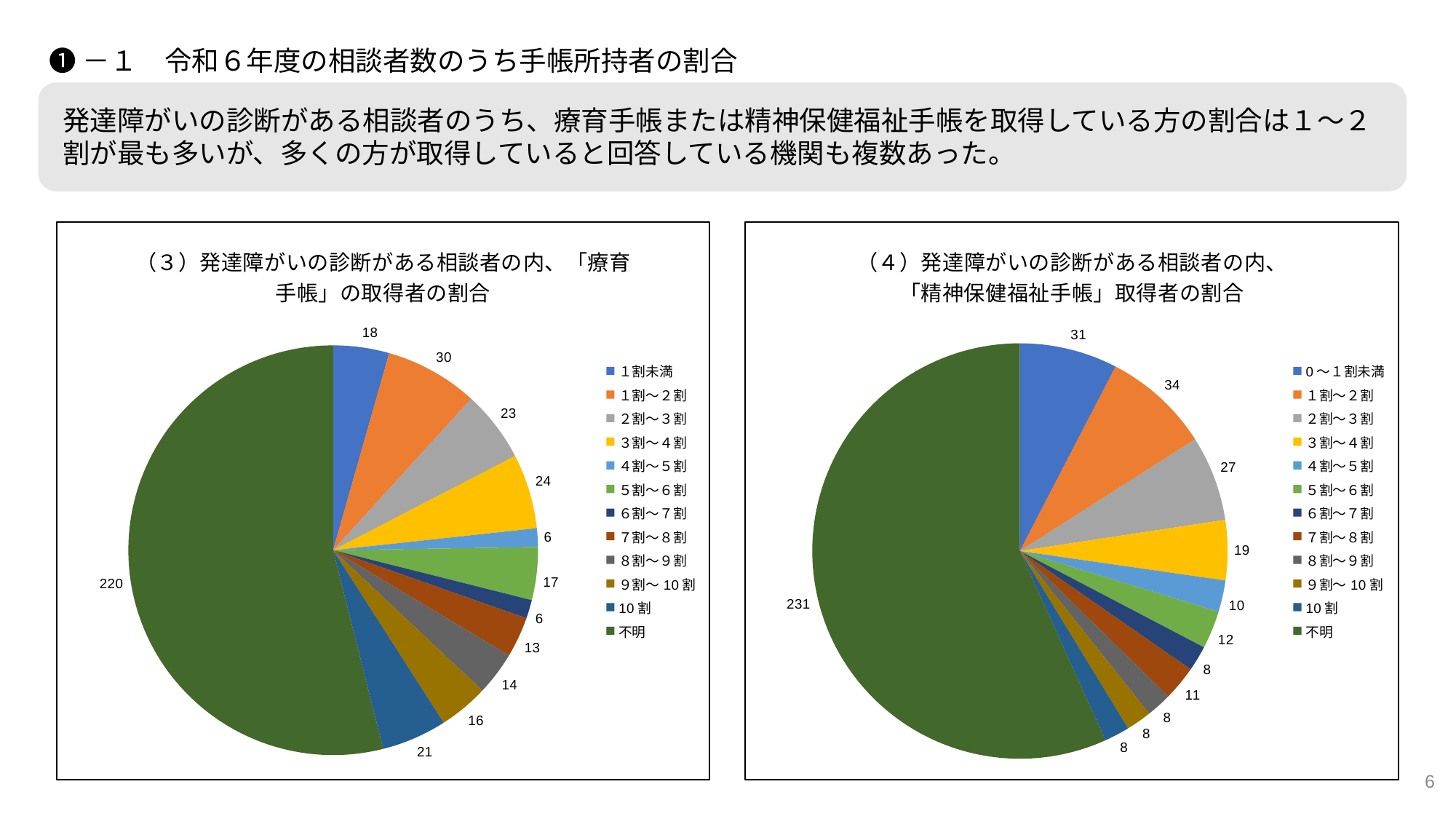

❶－１　令和６年度の相談者数のうち手帳所持者の割合

発達障がいの診断がある相談者のうち、療育手帳または精神保健福祉手帳を取得している方の割合は１～２割が最も多いが、多くの方が取得していると回答している機関も複数あった。

### Chart: （３）発達障がいの診断がある相談者の内、「療育手帳」の取得者の割合

| Category |  |
|---|---|
| １割未満 | 18.0 |
| １割～２割 | 30.0 |
| ２割～３割 | 23.0 |
| ３割～４割 | 24.0 |
| ４割～５割 | 6.0 |
| ５割～６割 | 17.0 |
| ６割～７割 | 6.0 |
| ７割～８割 | 13.0 |
| ８割～９割 | 14.0 |
| ９割～10割 | 16.0 |
| 10割 | 21.0 |
| 不明 | 220.0 |

### Chart: （４）発達障がいの診断がある相談者の内、
「精神保健福祉手帳」取得者の割合

| Category |  |
|---|---|
| 0～１割未満 | 31.0 |
| １割～２割 | 34.0 |
| ２割～３割 | 27.0 |
| ３割～４割 | 19.0 |
| ４割～５割 | 10.0 |
| ５割～６割 | 12.0 |
| ６割～７割 | 8.0 |
| ７割～８割 | 11.0 |
| ８割～９割 | 8.0 |
| ９割～10割 | 8.0 |
| 10割 | 8.0 |
| 不明 | 231.0 |
6